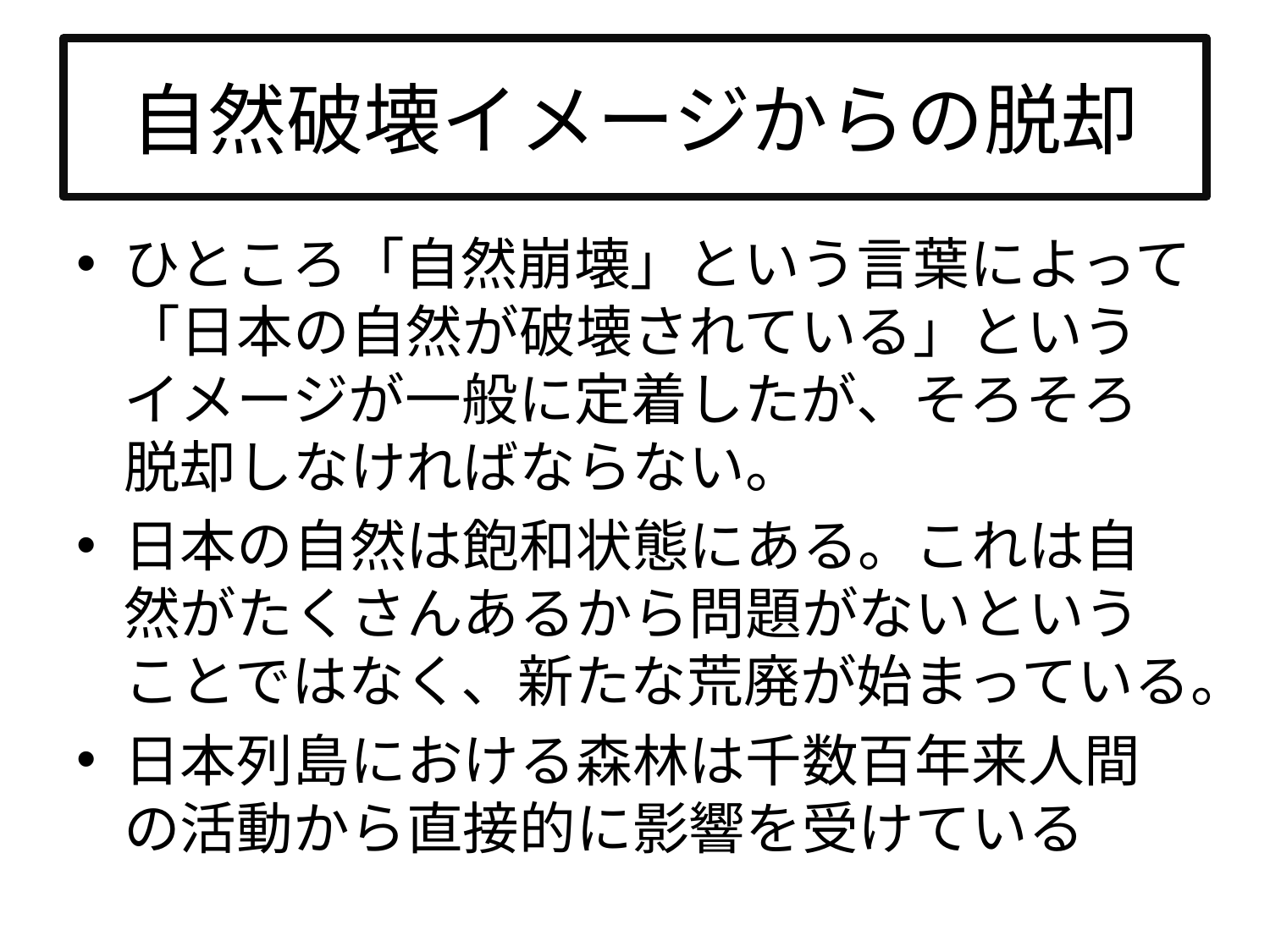

# 自然破壊イメージからの脱却
ひところ「自然崩壊」という言葉によって「日本の自然が破壊されている」というイメージが一般に定着したが、そろそろ脱却しなければならない。
日本の自然は飽和状態にある。これは自然がたくさんあるから問題がないということではなく、新たな荒廃が始まっている。
日本列島における森林は千数百年来人間の活動から直接的に影響を受けている